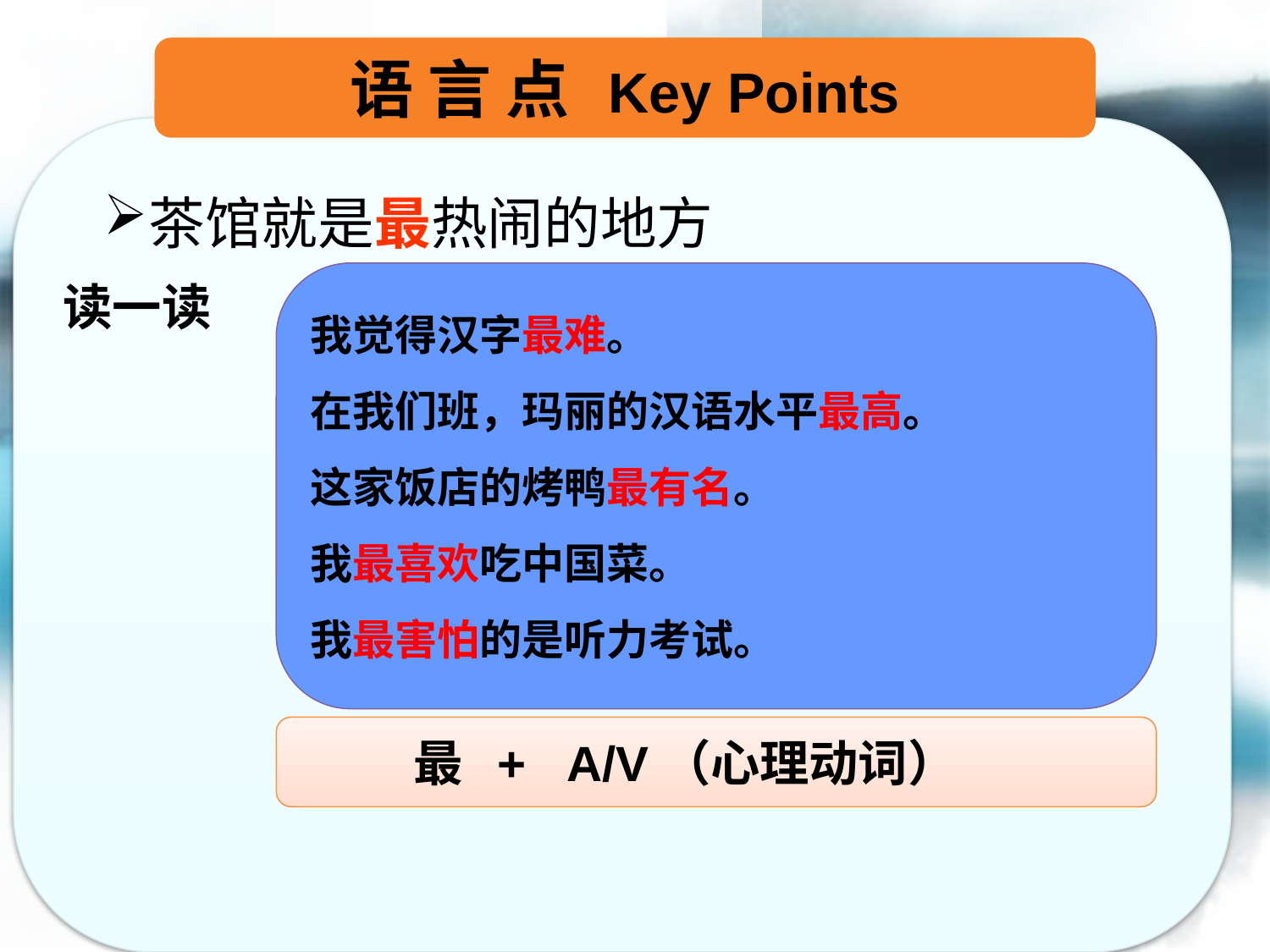

语 言 点  Key Points

茶馆就是最热闹的地方

我觉得汉字最难。
在我们班，玛丽的汉语水平最高。
这家饭店的烤鸭最有名。
我最喜欢吃中国菜。
我最害怕的是听力考试。

读一读

         最  +   A/V（心理动词）